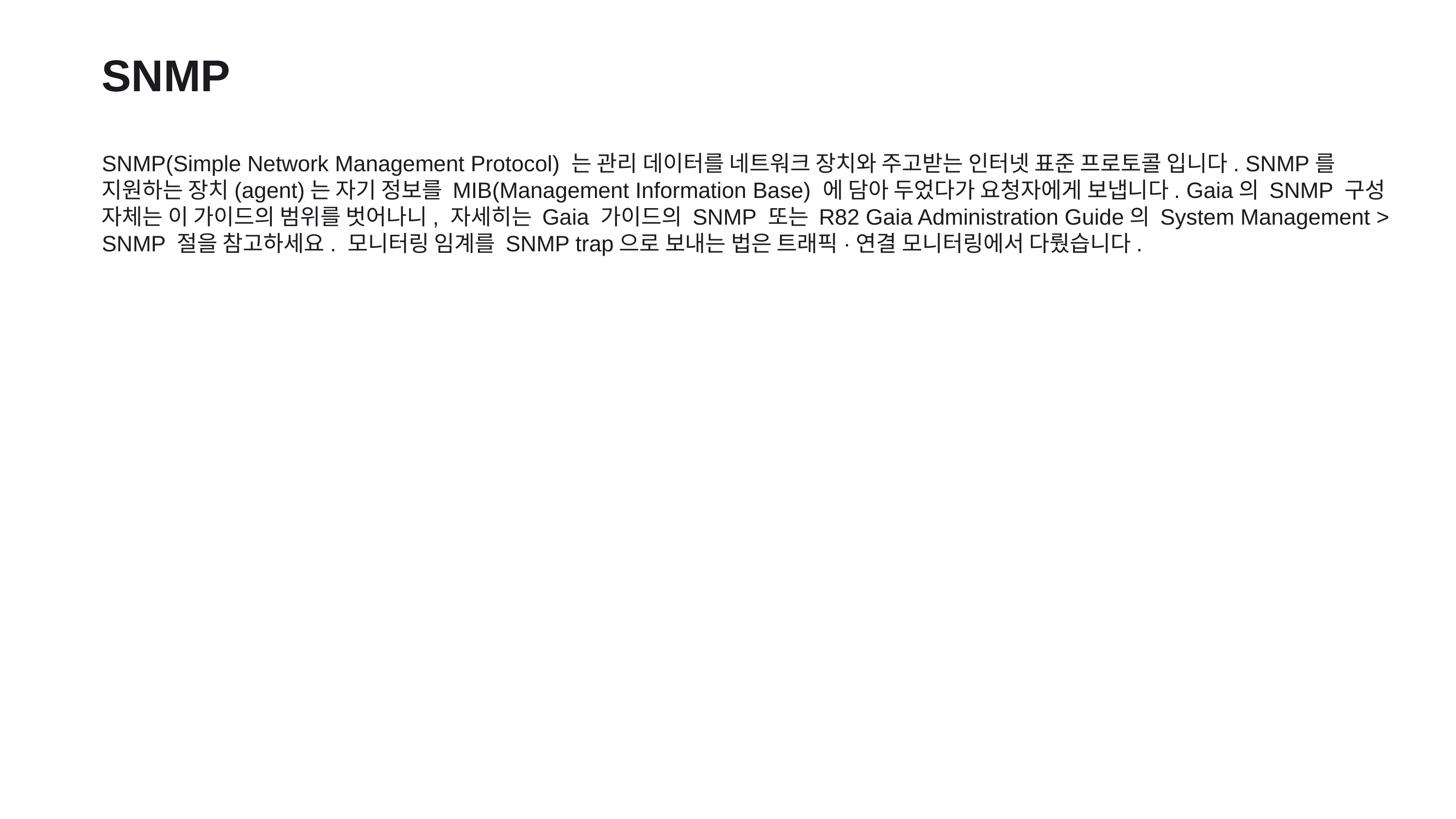

SNMP
SNMP(Simple Network Management Protocol) 는 관리 데이터를 네트워크 장치와 주고받는 인터넷 표준 프로토콜 입니다. SNMP를 지원하는 장치(agent)는 자기 정보를 MIB(Management Information Base) 에 담아 두었다가 요청자에게 보냅니다. Gaia의 SNMP 구성 자체는 이 가이드의 범위를 벗어나니, 자세히는 Gaia 가이드의 SNMP 또는 R82 Gaia Administration Guide의 System Management > SNMP 절을 참고하세요. 모니터링 임계를 SNMP trap으로 보내는 법은 트래픽·연결 모니터링에서 다뤘습니다.